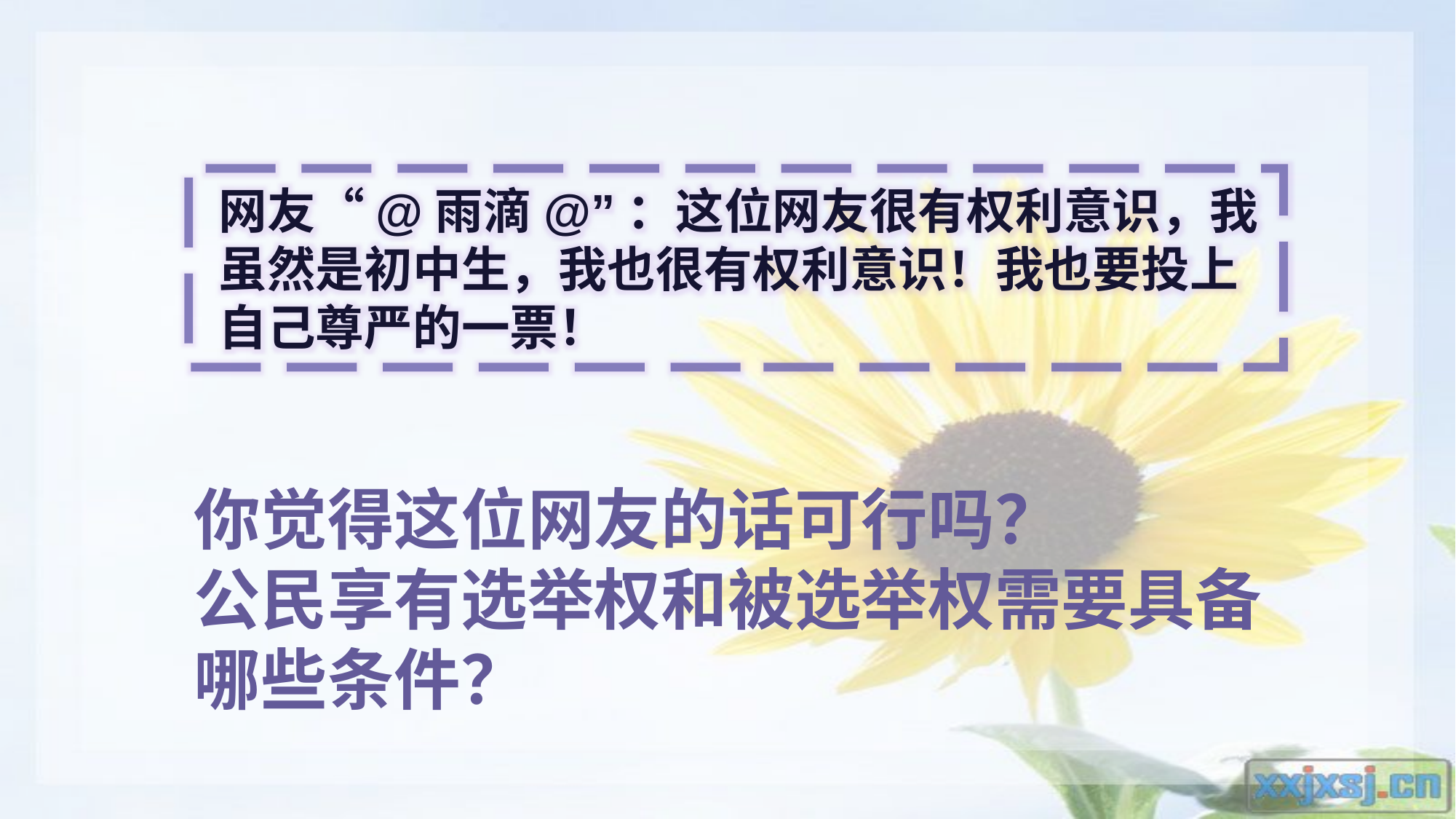

网友“@雨滴@”：这位网友很有权利意识，我虽然是初中生，我也很有权利意识！我也要投上自己尊严的一票！
你觉得这位网友的话可行吗？
公民享有选举权和被选举权需要具备哪些条件？